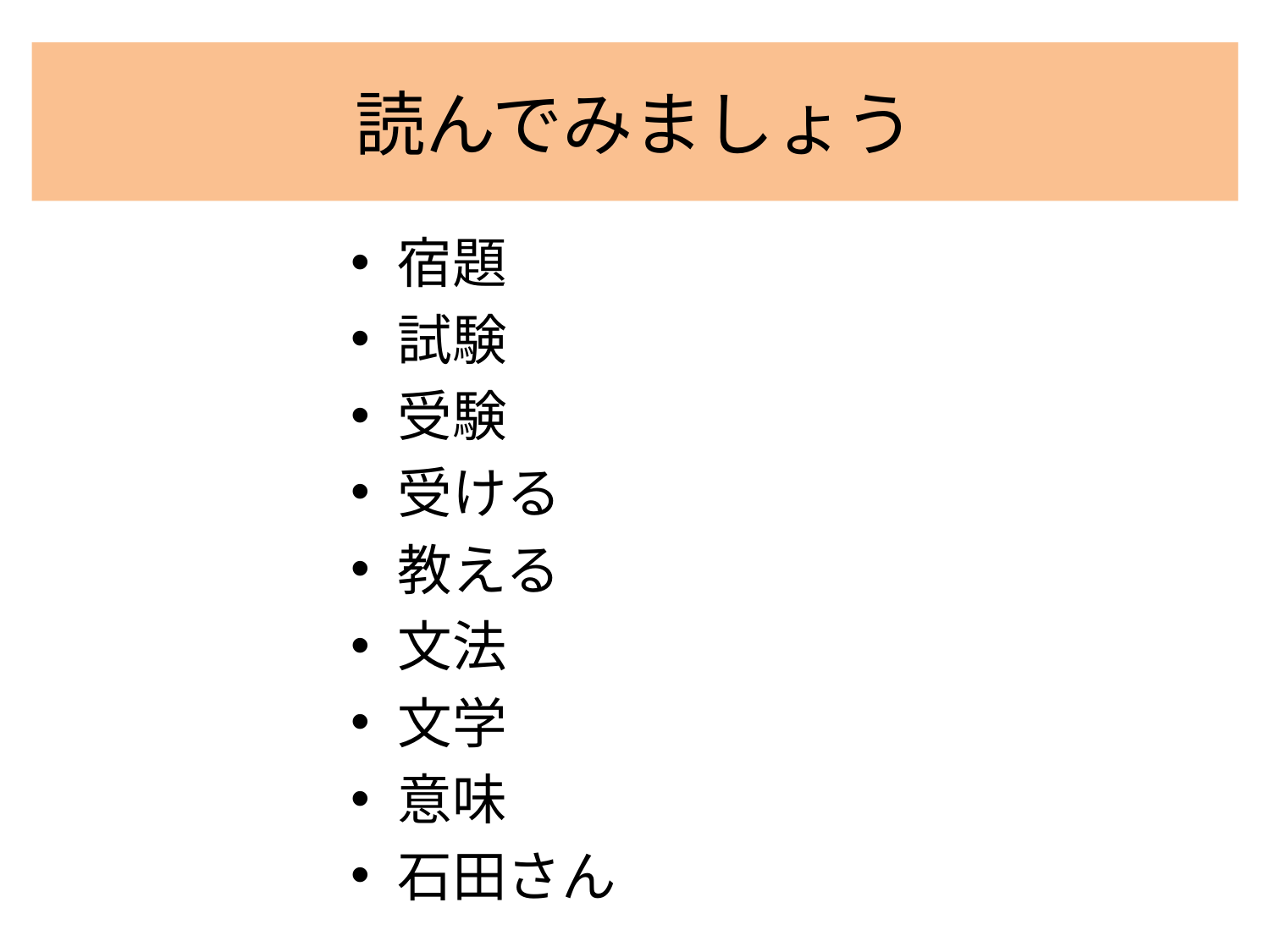

# 読んでみましょう
宿題
試験
受験
受ける
教える
文法
文学
意味
石田さん